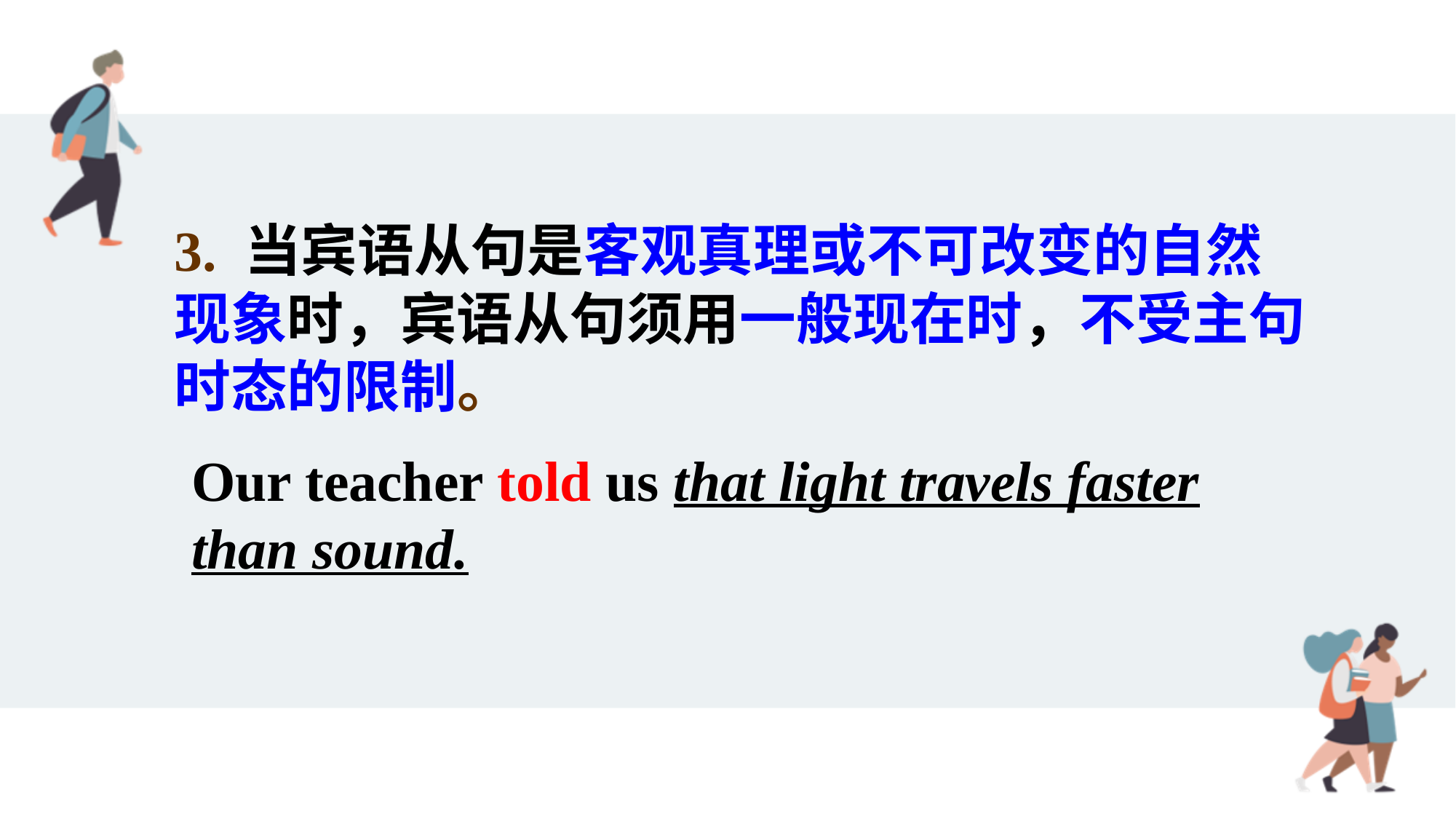

3. 当宾语从句是客观真理或不可改变的自然现象时，宾语从句须用一般现在时，不受主句时态的限制。
Our teacher told us that light travels faster than sound.